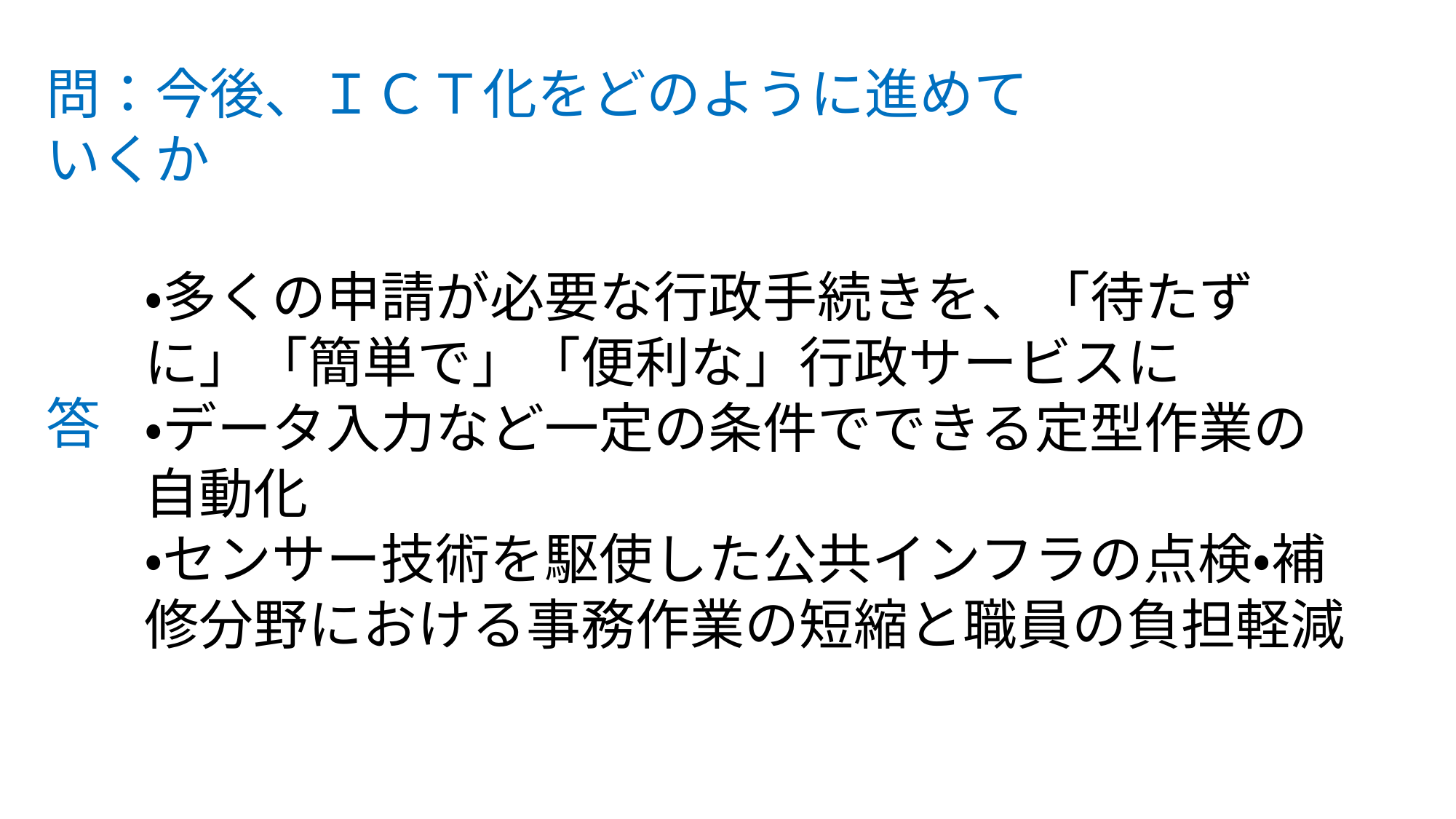

問：今後、ＩＣＴ化をどのように進めていくか
・多くの申請が必要な行政手続きを、「待たずに」「簡単で」「便利な」行政サービスに
・データ入力など一定の条件でできる定型作業の自動化
・センサー技術を駆使した公共インフラの点検・補修分野における事務作業の短縮と職員の負担軽減
答